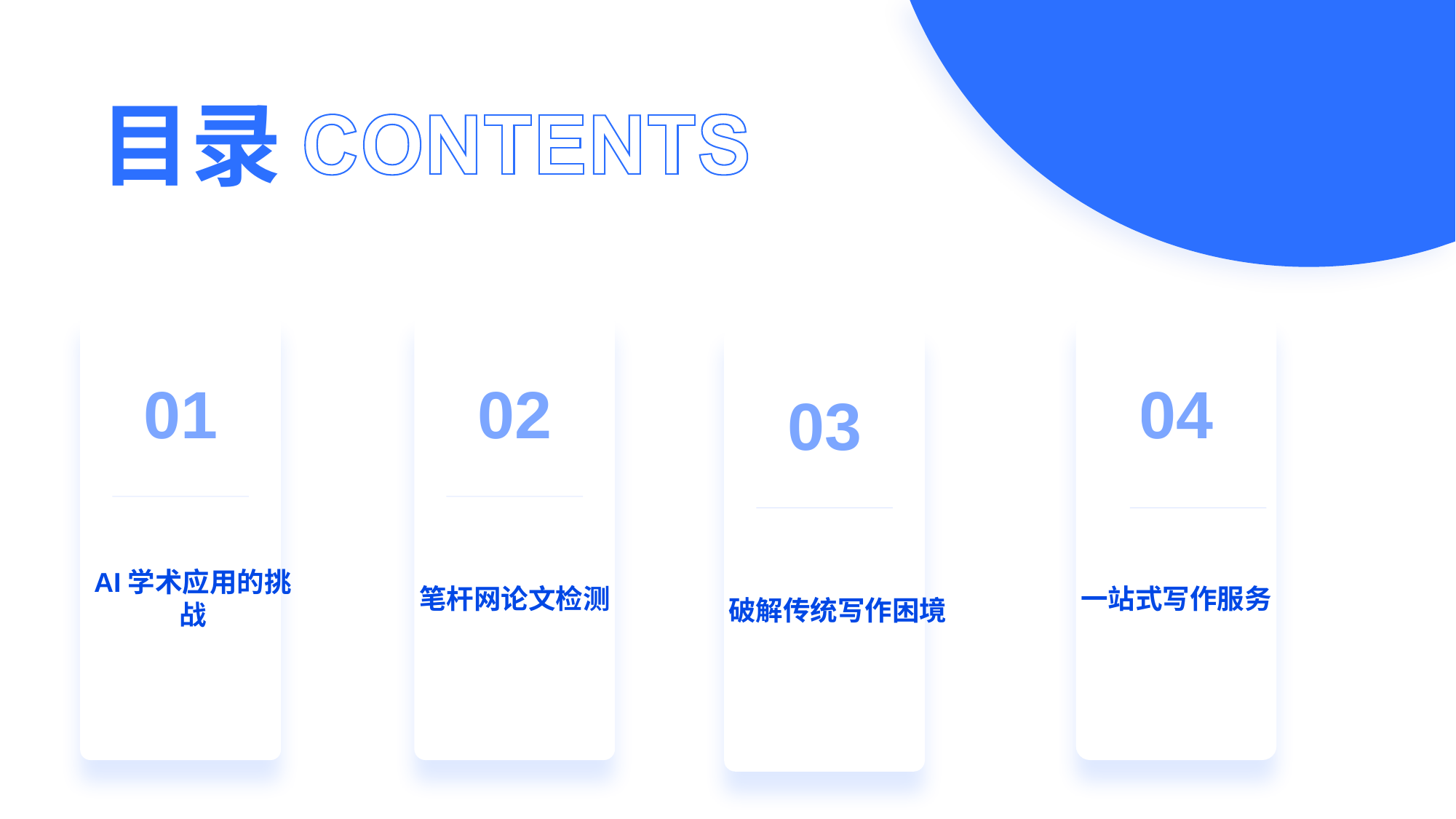

# 目录

01
02
04
03
笔杆网论文检测
一站式写作服务
AI学术应用的挑战
破解传统写作困境